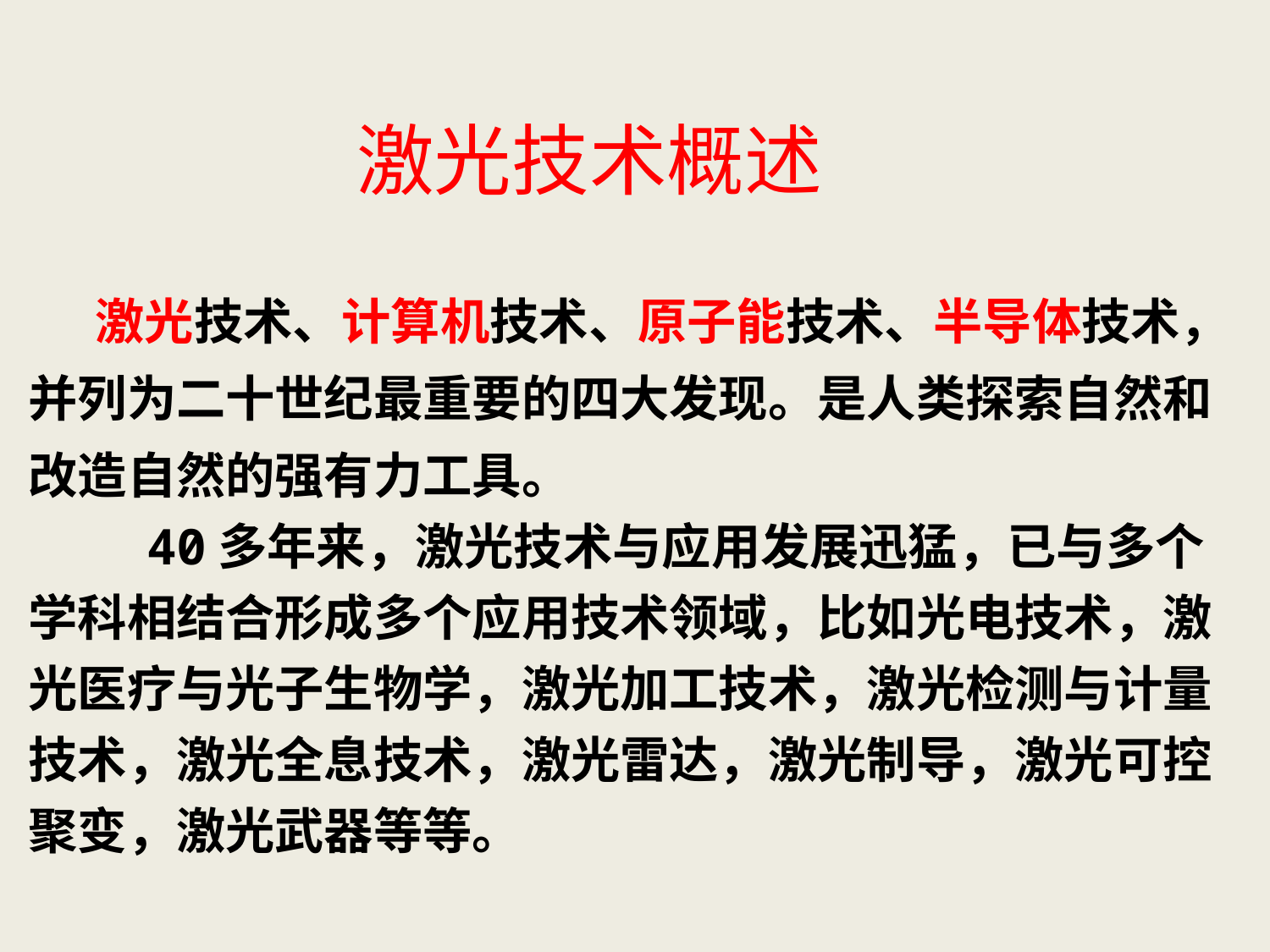

激光技术概述
    激光技术、计算机技术、原子能技术、半导体技术，并列为二十世纪最重要的四大发现。是人类探索自然和改造自然的强有力工具。
    40多年来，激光技术与应用发展迅猛，已与多个学科相结合形成多个应用技术领域，比如光电技术，激光医疗与光子生物学，激光加工技术，激光检测与计量技术，激光全息技术，激光雷达，激光制导，激光可控聚变，激光武器等等。